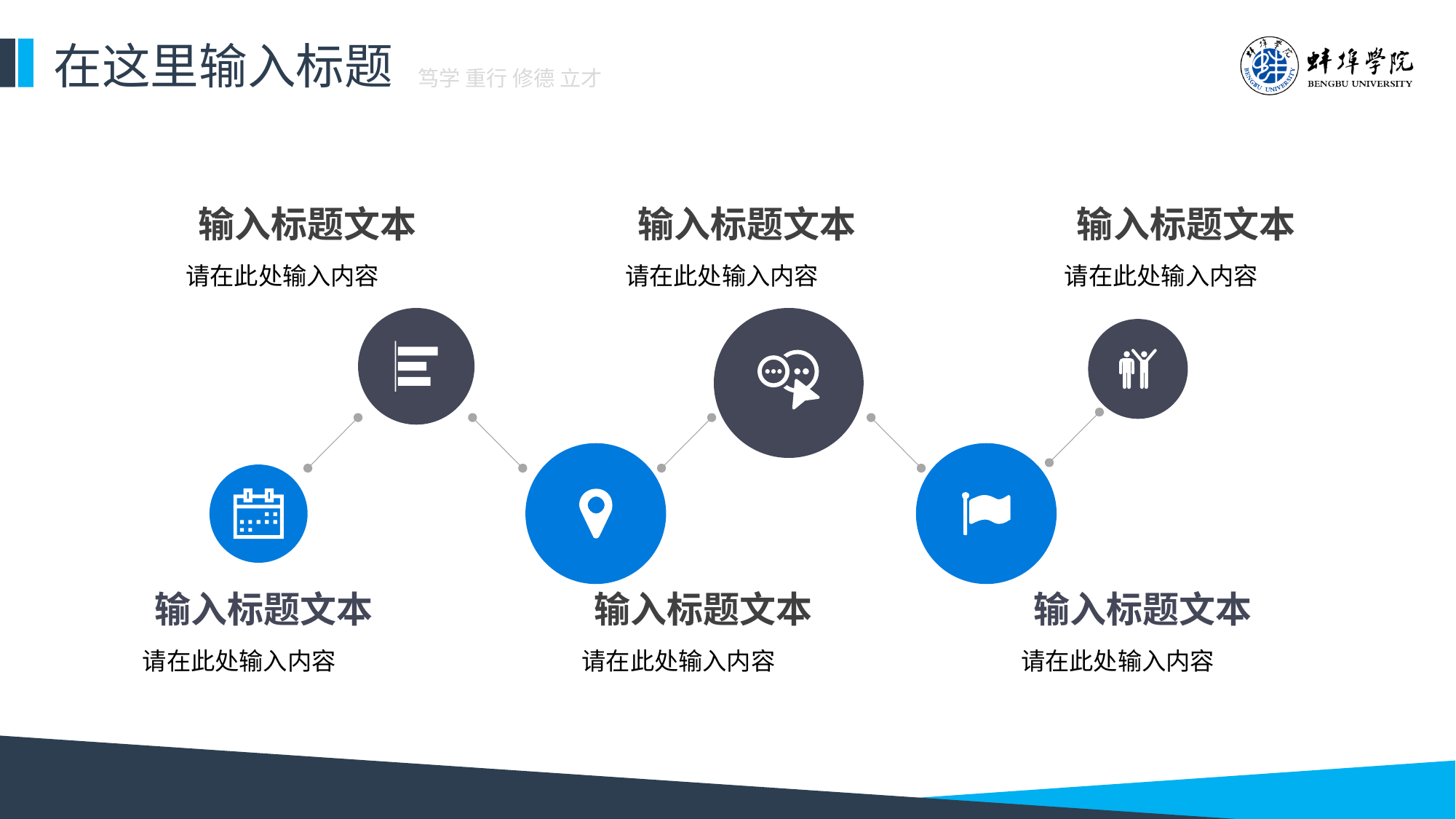

在这里输入标题
笃学 重行 修德 立才
输入标题文本
请在此处输入内容
输入标题文本
请在此处输入内容
输入标题文本
请在此处输入内容

输入标题文本
请在此处输入内容
输入标题文本
请在此处输入内容
输入标题文本
请在此处输入内容